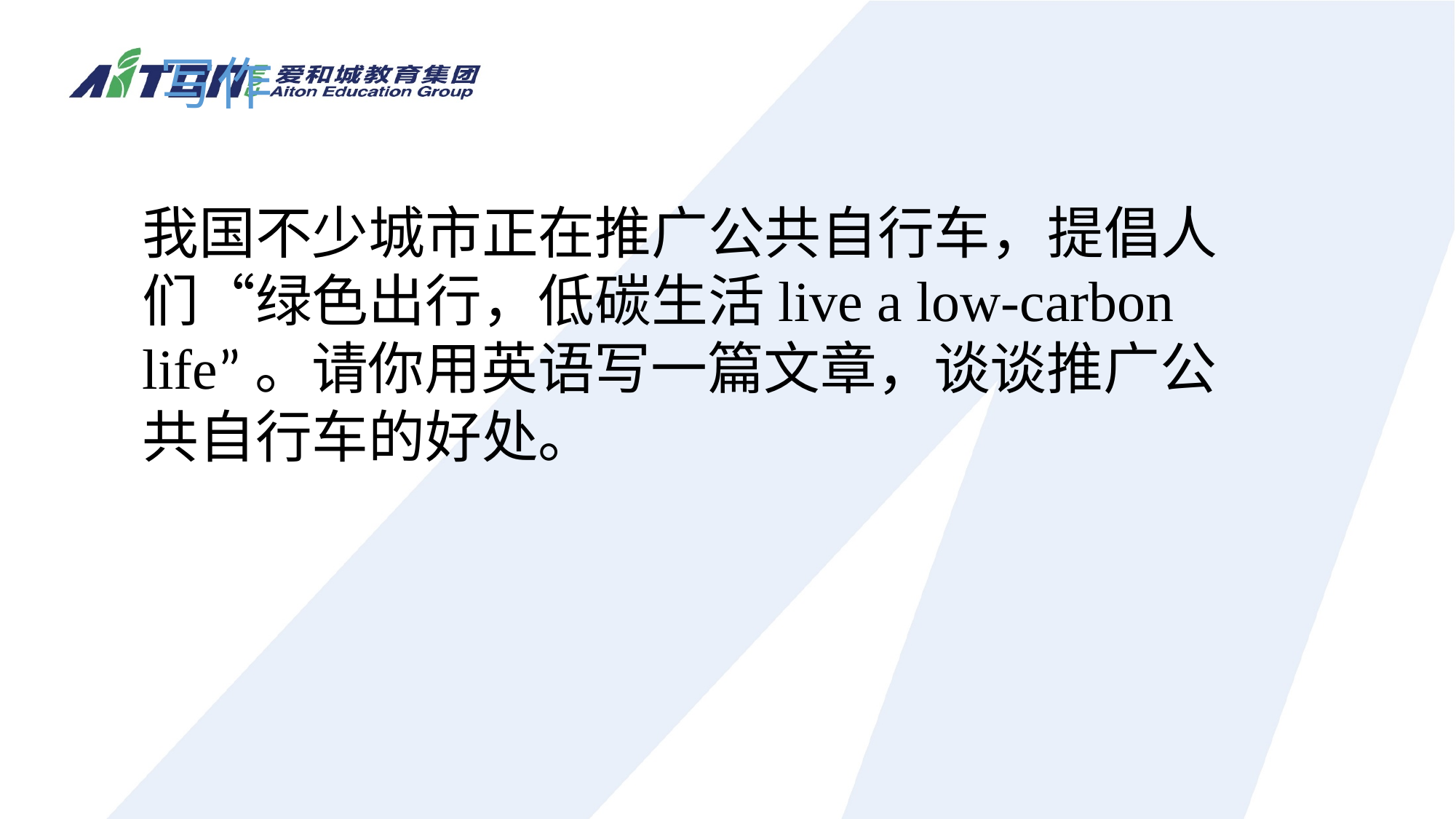

写作
我国不少城市正在推广公共自行车，提倡人们“绿色出行，低碳生活live a low-carbon life”。请你用英语写一篇文章，谈谈推广公共自行车的好处。